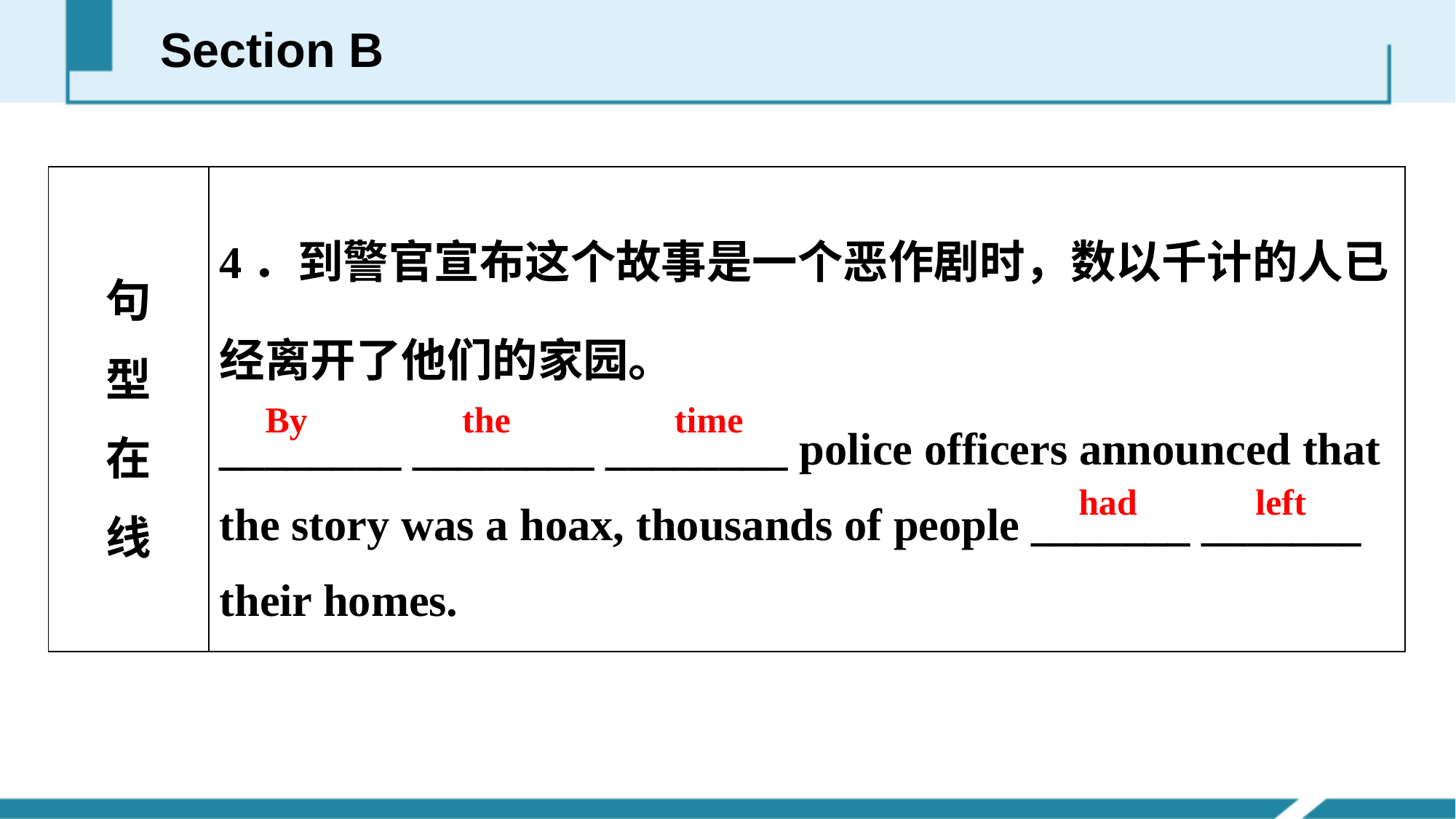

Section B
| 句 型 在 线 | 4．到警官宣布这个故事是一个恶作剧时，数以千计的人已经离开了他们的家园。 \_\_\_\_\_\_\_\_ \_\_\_\_\_\_\_\_ \_\_\_\_\_\_\_\_ police officers announced that the story was a hoax, thousands of people \_\_\_\_\_\_\_ \_\_\_\_\_\_\_ their homes. |
| --- | --- |
By                 the                  time
had             left